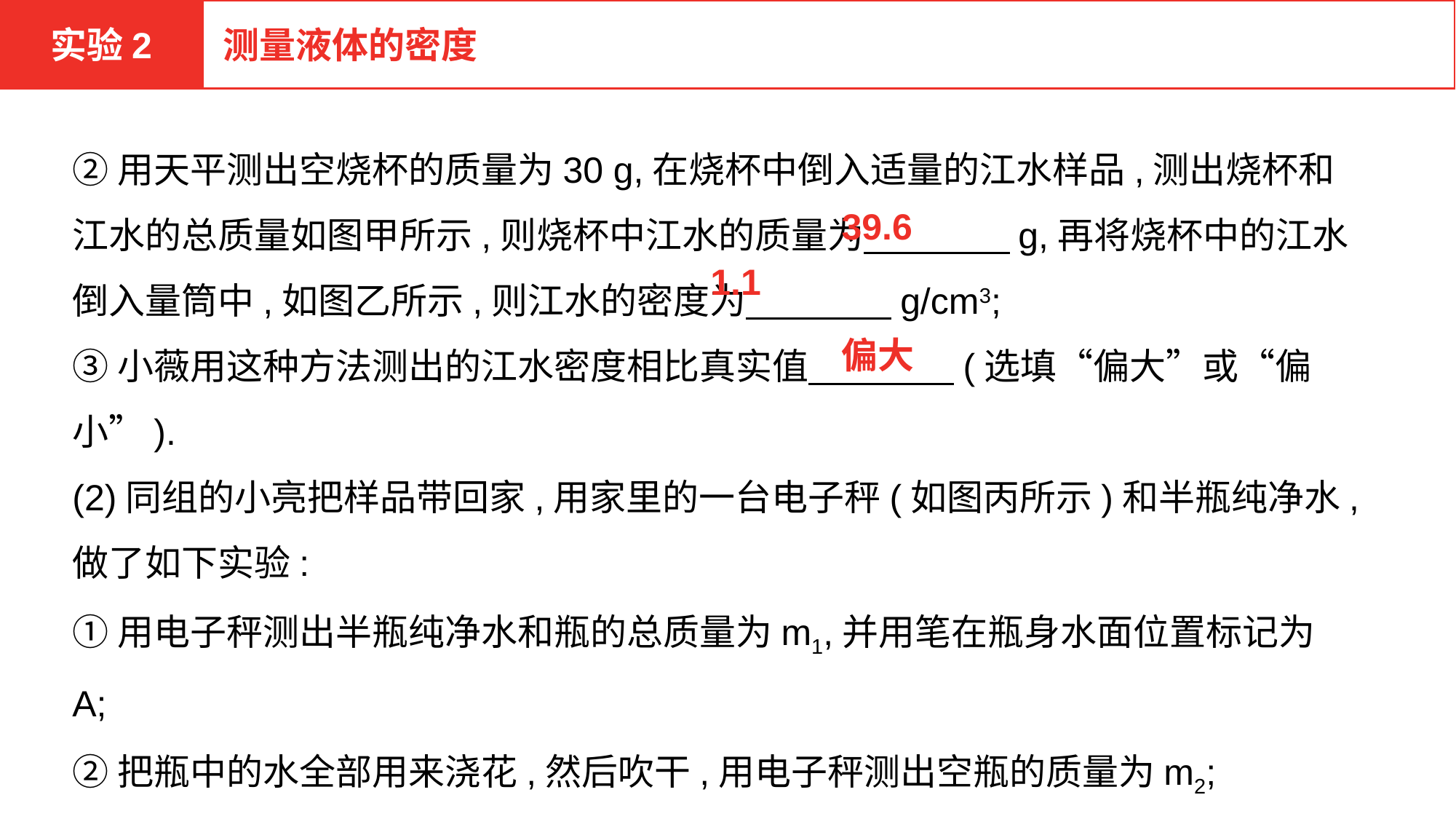

实验2
测量液体的密度
②用天平测出空烧杯的质量为30 g,在烧杯中倒入适量的江水样品,测出烧杯和江水的总质量如图甲所示,则烧杯中江水的质量为　　　　g,再将烧杯中的江水倒入量筒中,如图乙所示,则江水的密度为　　　　g/cm3;
③小薇用这种方法测出的江水密度相比真实值　　　　(选填“偏大”或“偏小”).
(2)同组的小亮把样品带回家,用家里的一台电子秤(如图丙所示)和半瓶纯净水,做了如下实验:
①用电子秤测出半瓶纯净水和瓶的总质量为m1,并用笔在瓶身水面位置标记为A;
②把瓶中的水全部用来浇花,然后吹干,用电子秤测出空瓶的质量为m2;

39.6
1.1
偏大